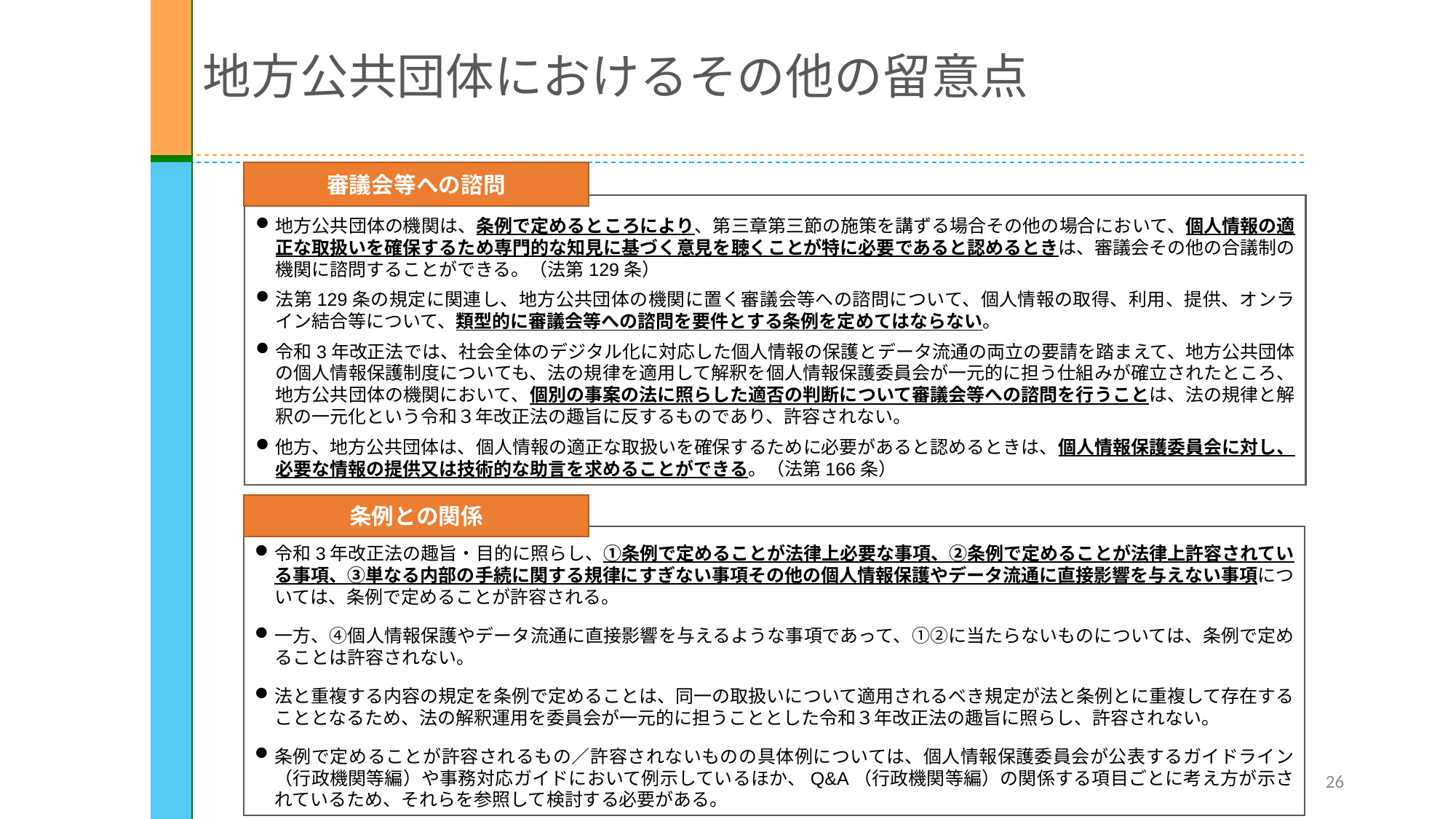

# 地方公共団体におけるその他の留意点

審議会等への諮問
地方公共団体の機関は、条例で定めるところにより、第三章第三節の施策を講ずる場合その他の場合において、個人情報の適正な取扱いを確保するため専門的な知見に基づく意見を聴くことが特に必要であると認めるときは、審議会その他の合議制の機関に諮問することができる。（法第129条）
法第129条の規定に関連し、地方公共団体の機関に置く審議会等への諮問について、個人情報の取得、利用、提供、オンライン結合等について、類型的に審議会等への諮問を要件とする条例を定めてはならない。
令和3年改正法では、社会全体のデジタル化に対応した個人情報の保護とデータ流通の両立の要請を踏まえて、地方公共団体の個人情報保護制度についても、法の規律を適用して解釈を個人情報保護委員会が一元的に担う仕組みが確立されたところ、地方公共団体の機関において、個別の事案の法に照らした適否の判断について審議会等への諮問を行うことは、法の規律と解釈の一元化という令和３年改正法の趣旨に反するものであり、許容されない。
他方、地方公共団体は、個人情報の適正な取扱いを確保するために必要があると認めるときは、個人情報保護委員会に対し、必要な情報の提供又は技術的な助言を求めることができる。（法第166条）
条例との関係
令和3年改正法の趣旨・目的に照らし、①条例で定めることが法律上必要な事項、②条例で定めることが法律上許容されている事項、③単なる内部の手続に関する規律にすぎない事項その他の個人情報保護やデータ流通に直接影響を与えない事項については、条例で定めることが許容される。
一方、④個人情報保護やデータ流通に直接影響を与えるような事項であって、①②に当たらないものについては、条例で定めることは許容されない。
法と重複する内容の規定を条例で定めることは、同一の取扱いについて適用されるべき規定が法と条例とに重複して存在することとなるため、法の解釈運用を委員会が一元的に担うこととした令和３年改正法の趣旨に照らし、許容されない。
条例で定めることが許容されるもの／許容されないものの具体例については、個人情報保護委員会が公表するガイドライン（行政機関等編）や事務対応ガイドにおいて例示しているほか、Q&A（行政機関等編）の関係する項目ごとに考え方が示されているため、それらを参照して検討する必要がある。
26